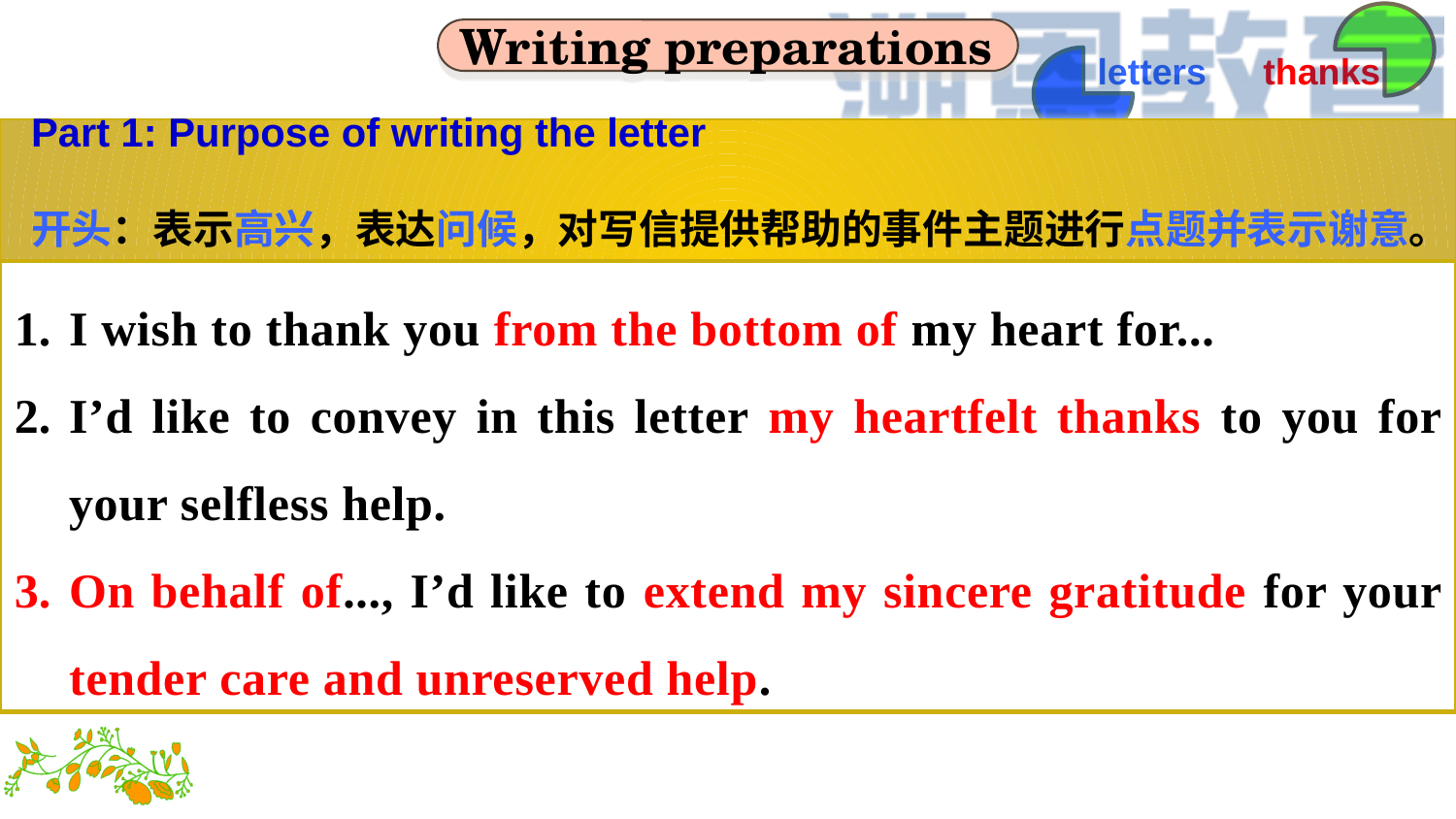

Writing preparations
Part 1: Purpose of writing the letter

开头：表示高兴，表达问候，对写信提供帮助的事件主题进行点题并表示谢意。

I wish to thank you from the bottom of my heart for...
I’d like to convey in this letter my heartfelt thanks to you for your selfless help.
On behalf of..., I’d like to extend my sincere gratitude for your tender care and unreserved help.
11